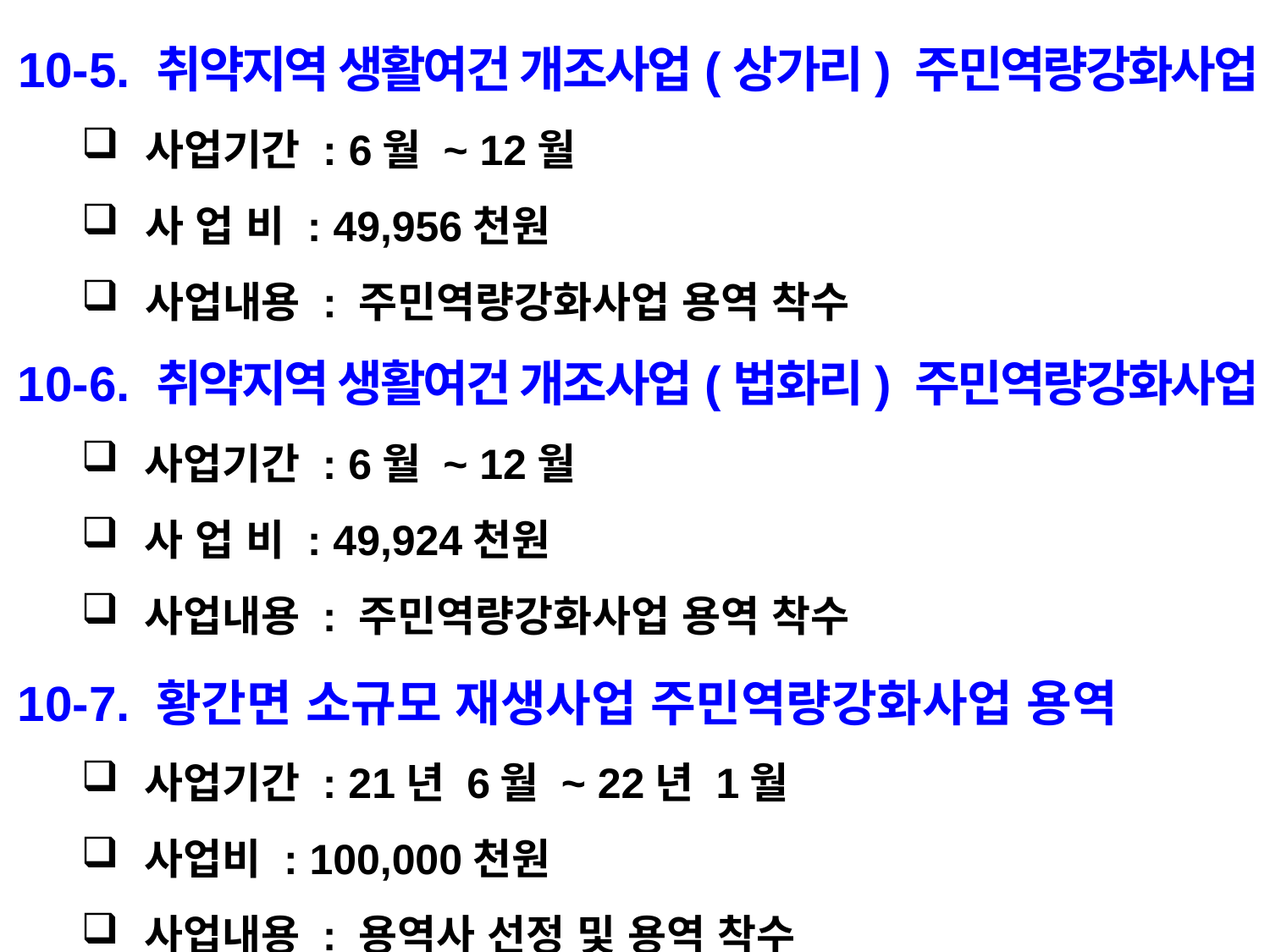

10-5. 취약지역 생활여건 개조사업(상가리) 주민역량강화사업
사업기간 : 6월 ~ 12월
사 업 비 : 49,956천원
사업내용 : 주민역량강화사업 용역 착수
10-6. 취약지역 생활여건 개조사업(법화리) 주민역량강화사업
사업기간 : 6월 ~ 12월
사 업 비 : 49,924천원
사업내용 : 주민역량강화사업 용역 착수
10-7. 황간면 소규모 재생사업 주민역량강화사업 용역
사업기간 : 21년 6월 ~ 22년 1월
사업비 : 100,000천원
사업내용 : 용역사 선정 및 용역 착수